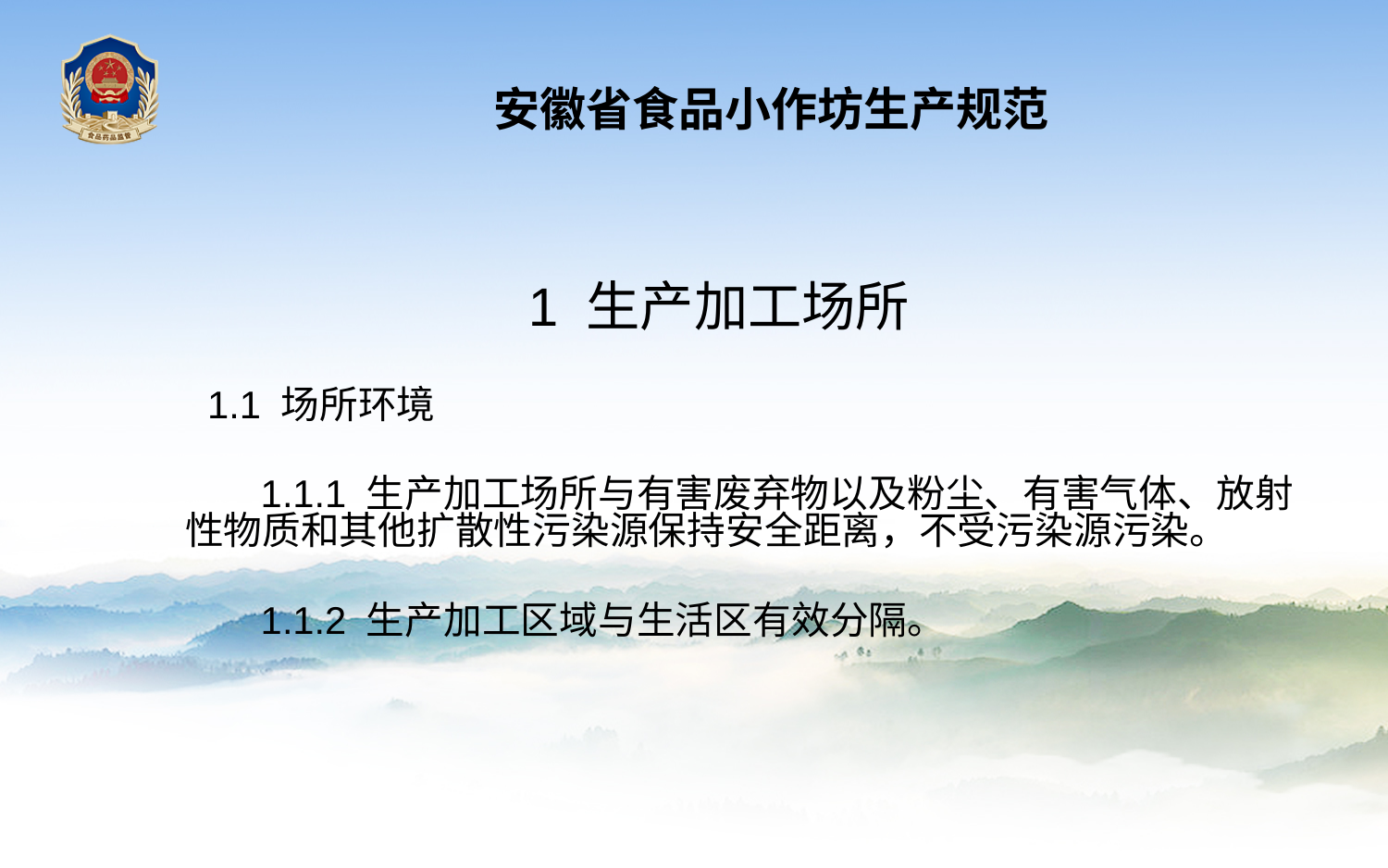

安徽省食品小作坊生产规范

1 生产加工场所

       1.1 场所环境

            1.1.1 生产加工场所与有害废弃物以及粉尘、有害气体、放射性物质和其他扩散性污染源保持安全距离，不受污染源污染。

            1.1.2 生产加工区域与生活区有效分隔。